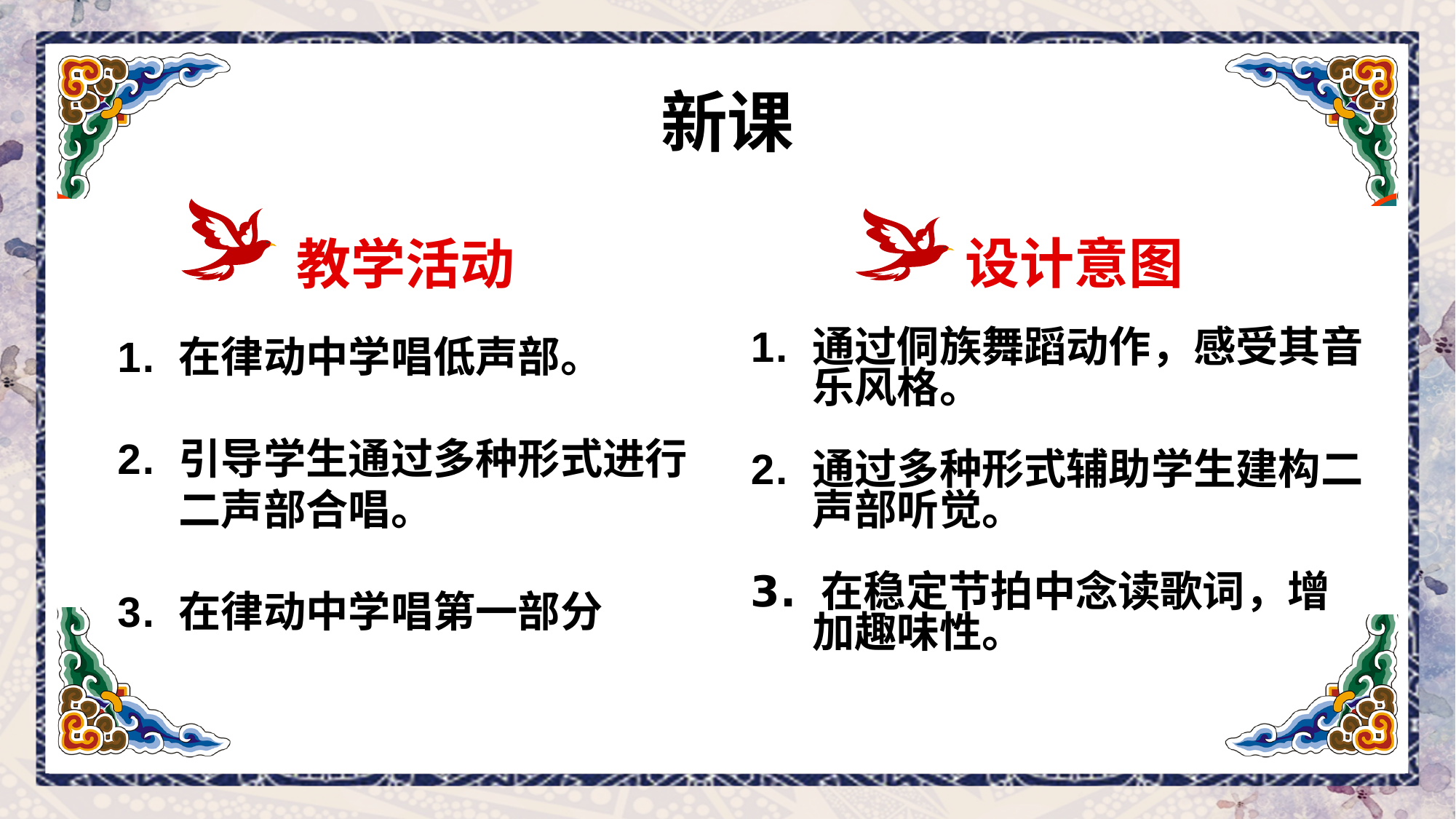

新课

设计意图
教学活动
在律动中学唱低声部。

引导学生通过多种形式进行二声部合唱。

在律动中学唱第一部分
通过侗族舞蹈动作，感受其音乐风格。

通过多种形式辅助学生建构二声部听觉。

3. 在稳定节拍中念读歌词，增加趣味性。